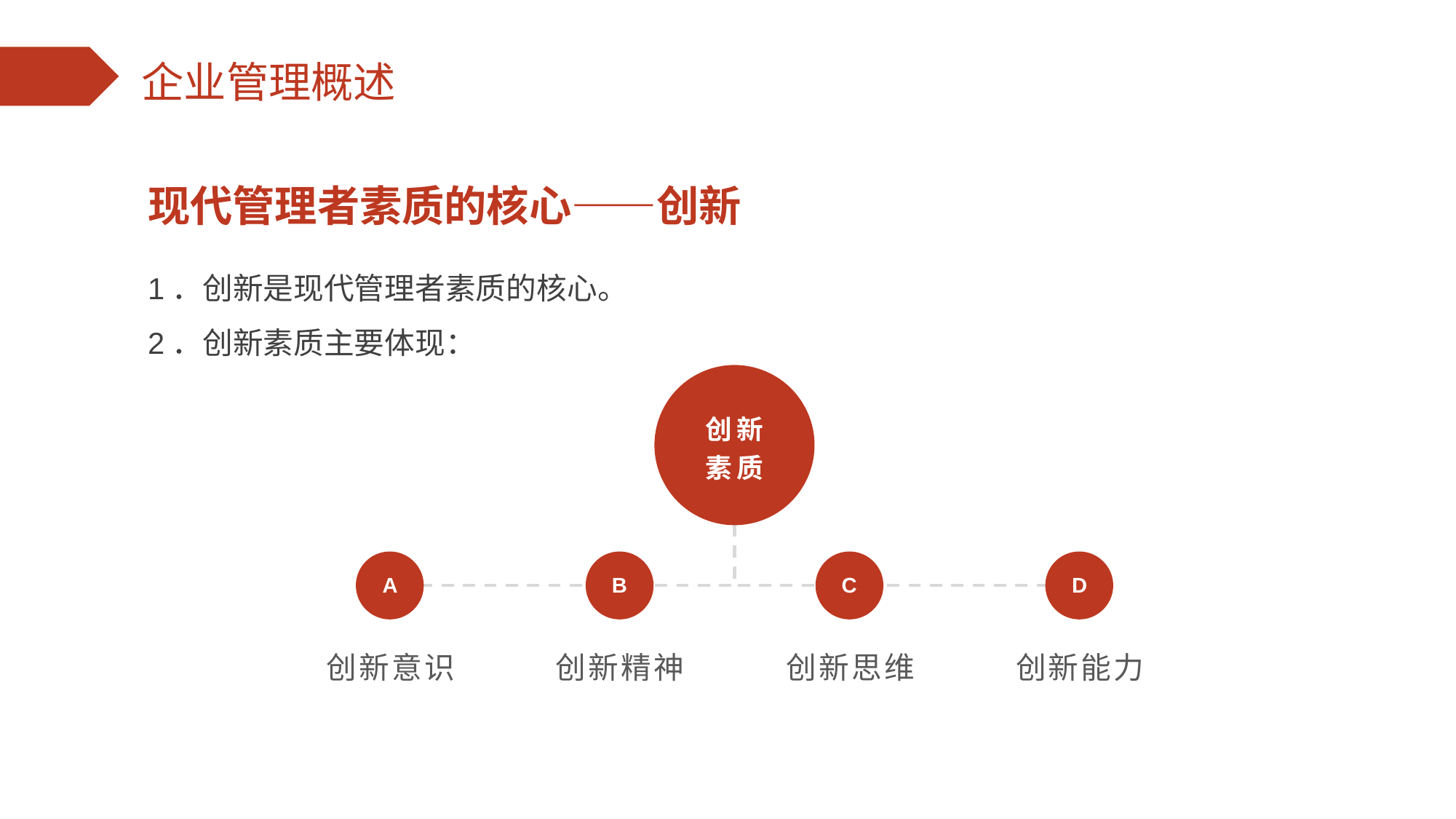

现代管理者素质的核心——创新
1．创新是现代管理者素质的核心。
2．创新素质主要体现：

创新
素质

A
B
C
D
创新意识
创新精神
创新思维
创新能力